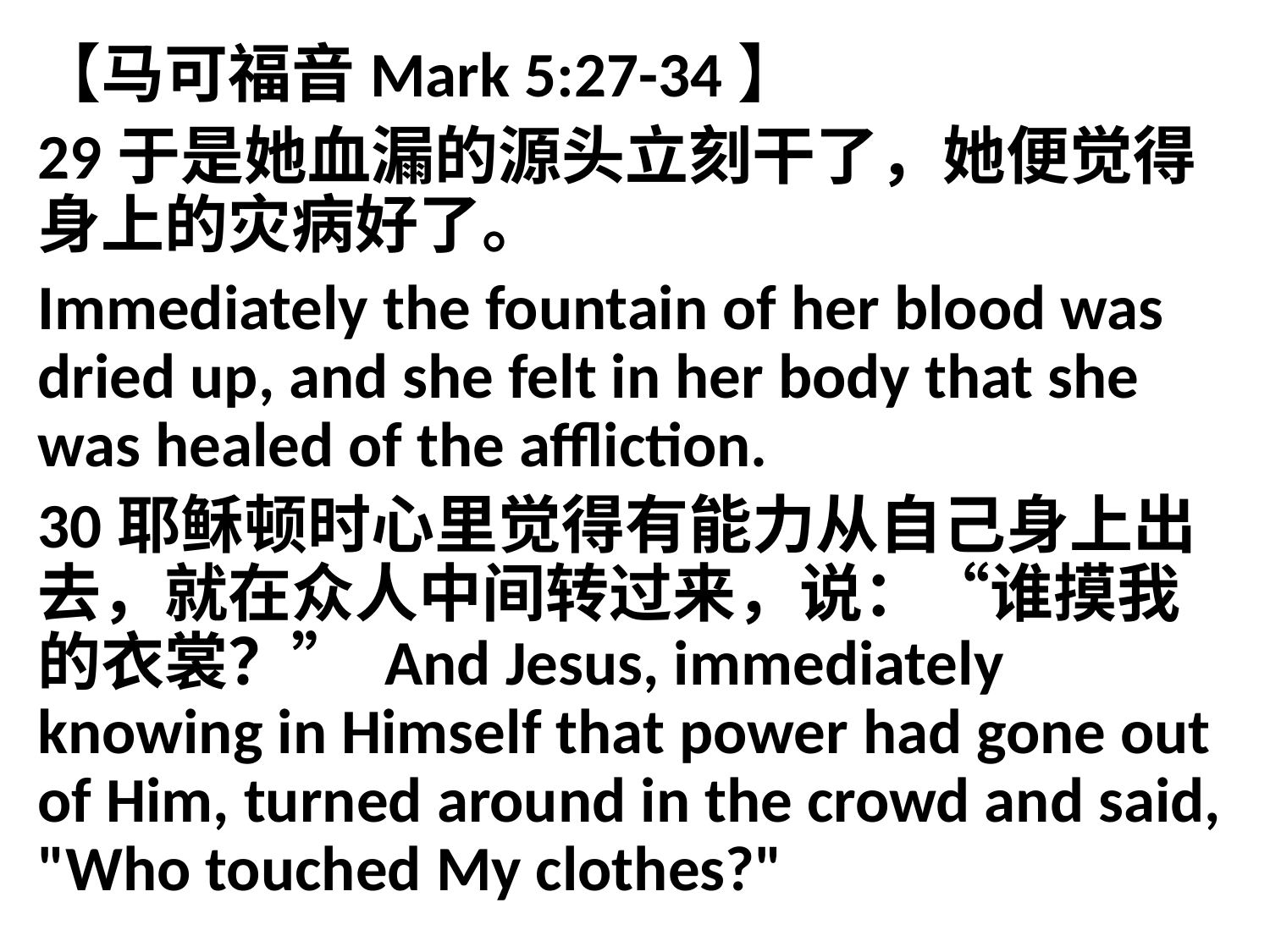

【马可福音Mark 5:27-34】
29于是她血漏的源头立刻干了，她便觉得身上的灾病好了。
Immediately the fountain of her blood was dried up, and she felt in her body that she was healed of the affliction.
30耶稣顿时心里觉得有能力从自己身上出去，就在众人中间转过来，说：“谁摸我的衣裳？” And Jesus, immediately knowing in Himself that power had gone out of Him, turned around in the crowd and said, "Who touched My clothes?"